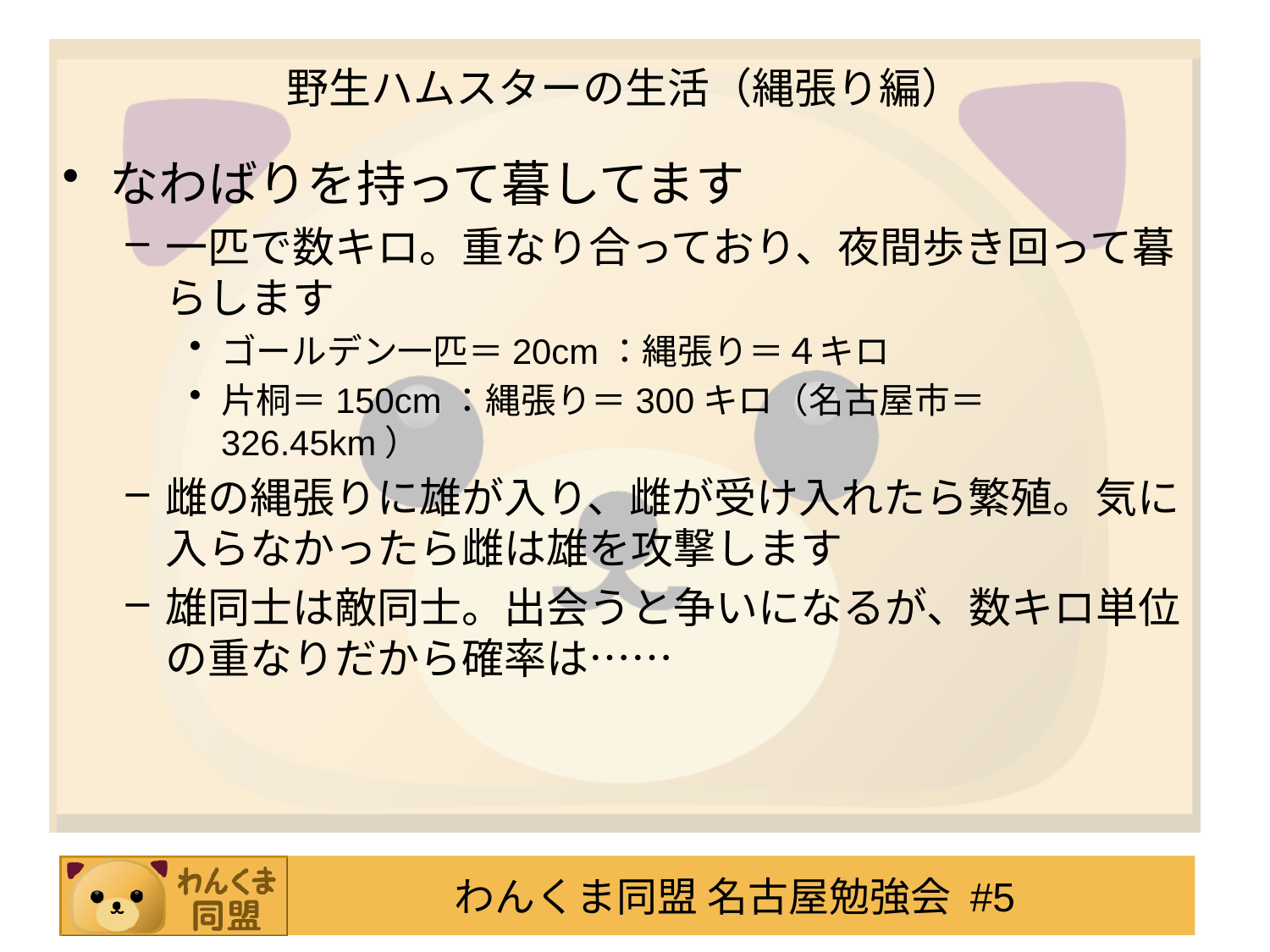

# 野生ハムスターの生活（縄張り編）
なわばりを持って暮してます
一匹で数キロ。重なり合っており、夜間歩き回って暮らします
ゴールデン一匹＝20cm：縄張り＝４キロ
片桐＝150cm：縄張り＝300キロ（名古屋市＝326.45km）
雌の縄張りに雄が入り、雌が受け入れたら繁殖。気に入らなかったら雌は雄を攻撃します
雄同士は敵同士。出会うと争いになるが、数キロ単位の重なりだから確率は……